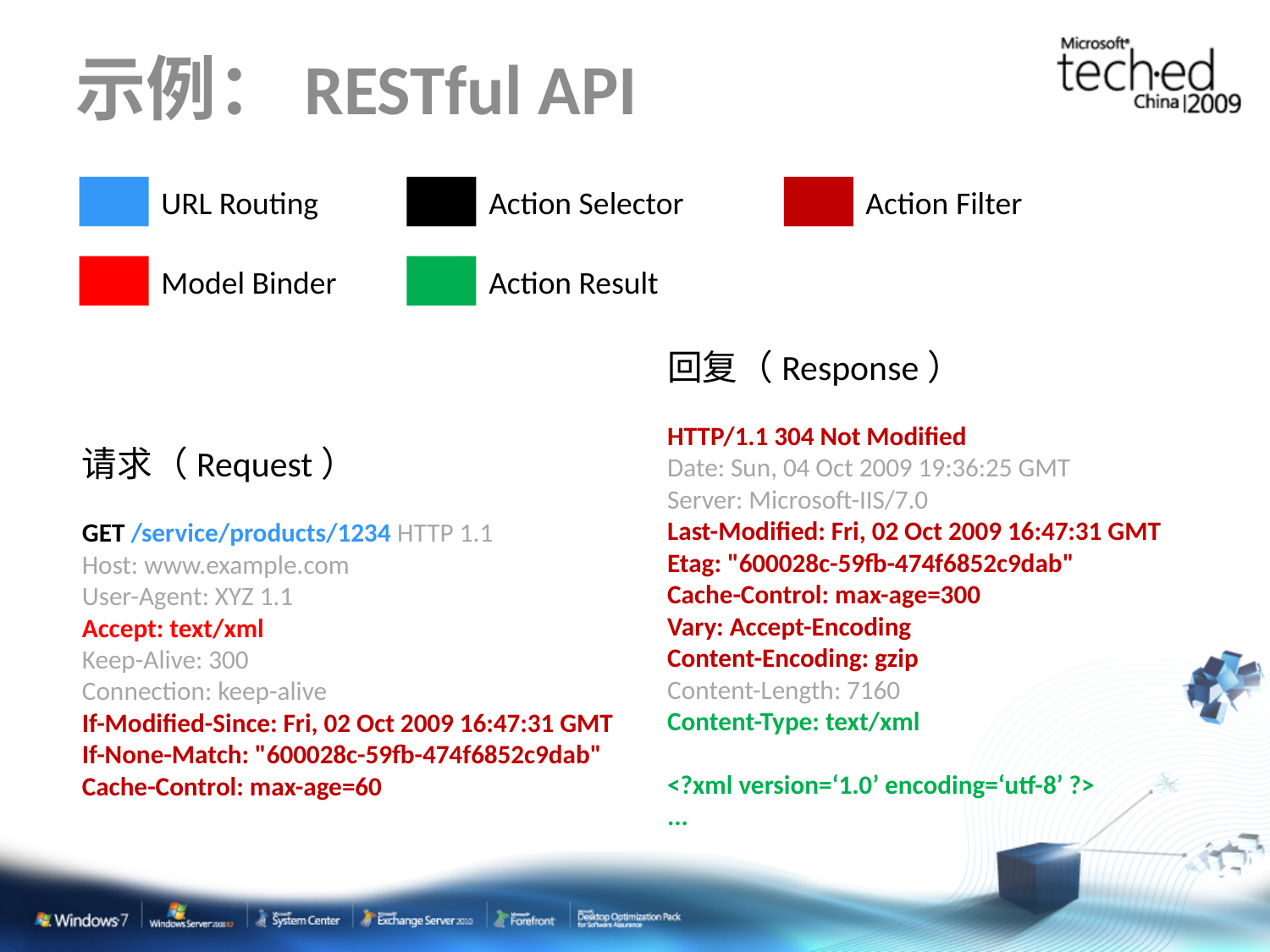

# 示例：RESTful API

URL Routing

Action Selector

Action Filter

Model Binder

Action Result
回复（Response）

HTTP/1.1 304 Not Modified
Date: Sun, 04 Oct 2009 19:36:25 GMT
Server: Microsoft-IIS/7.0
Last-Modified: Fri, 02 Oct 2009 16:47:31 GMT
Etag: "600028c-59fb-474f6852c9dab"
Cache-Control: max-age=300
Vary: Accept-Encoding
Content-Encoding: gzip
Content-Length: 7160
Content-Type: text/xml

<?xml version=‘1.0’ encoding=‘utf-8’ ?>
...
请求（Request）

GET /service/products/1234 HTTP 1.1
Host: www.example.com
User-Agent: XYZ 1.1
Accept: text/xml
Keep-Alive: 300
Connection: keep-alive
If-Modified-Since: Fri, 02 Oct 2009 16:47:31 GMT
If-None-Match: "600028c-59fb-474f6852c9dab"
Cache-Control: max-age=60